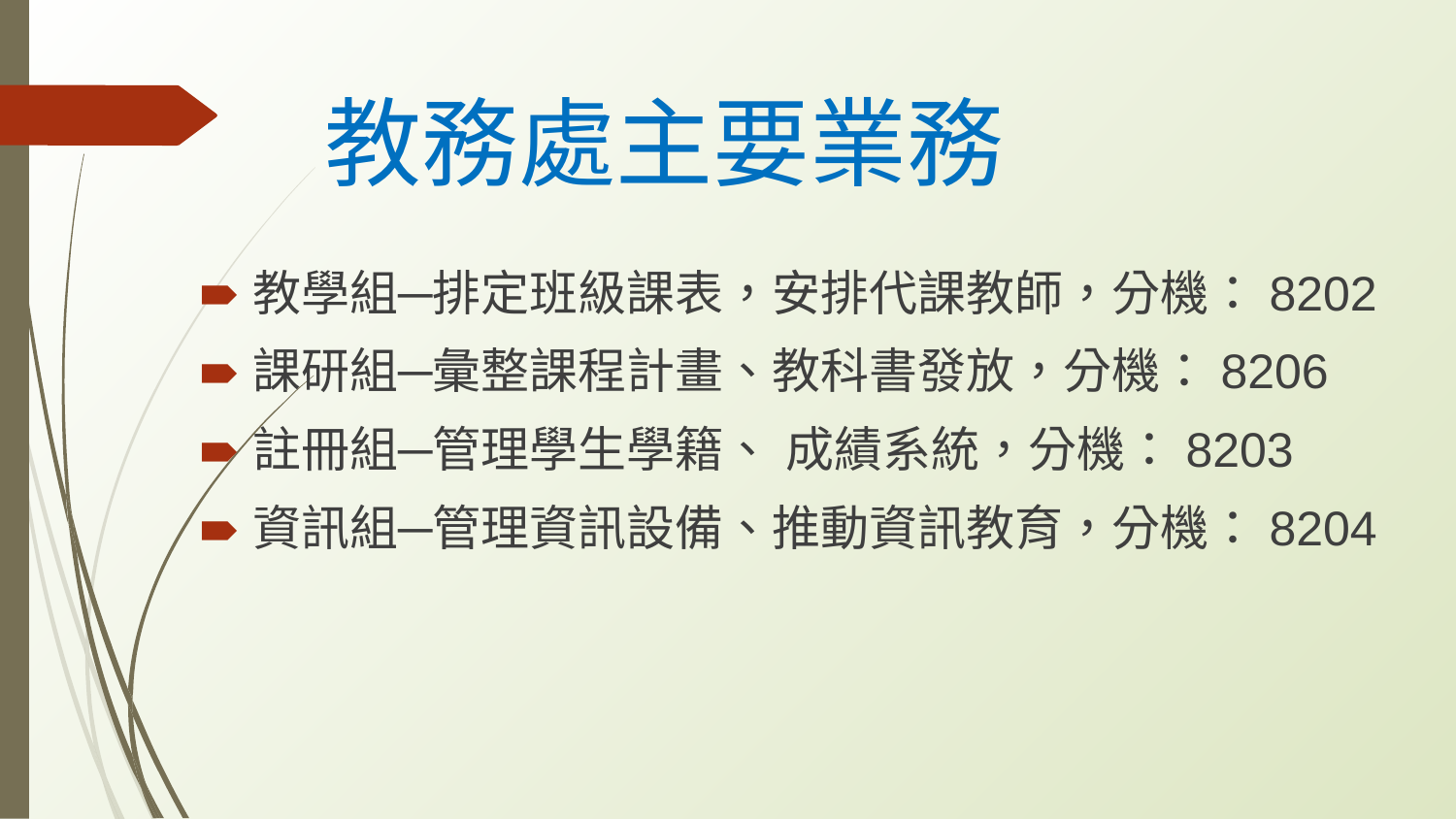

# 教務處主要業務
教學組─排定班級課表，安排代課教師，分機：8202
課研組─彙整課程計畫、教科書發放，分機：8206
註冊組─管理學生學籍、 成績系統，分機：8203
資訊組─管理資訊設備、推動資訊教育，分機：8204